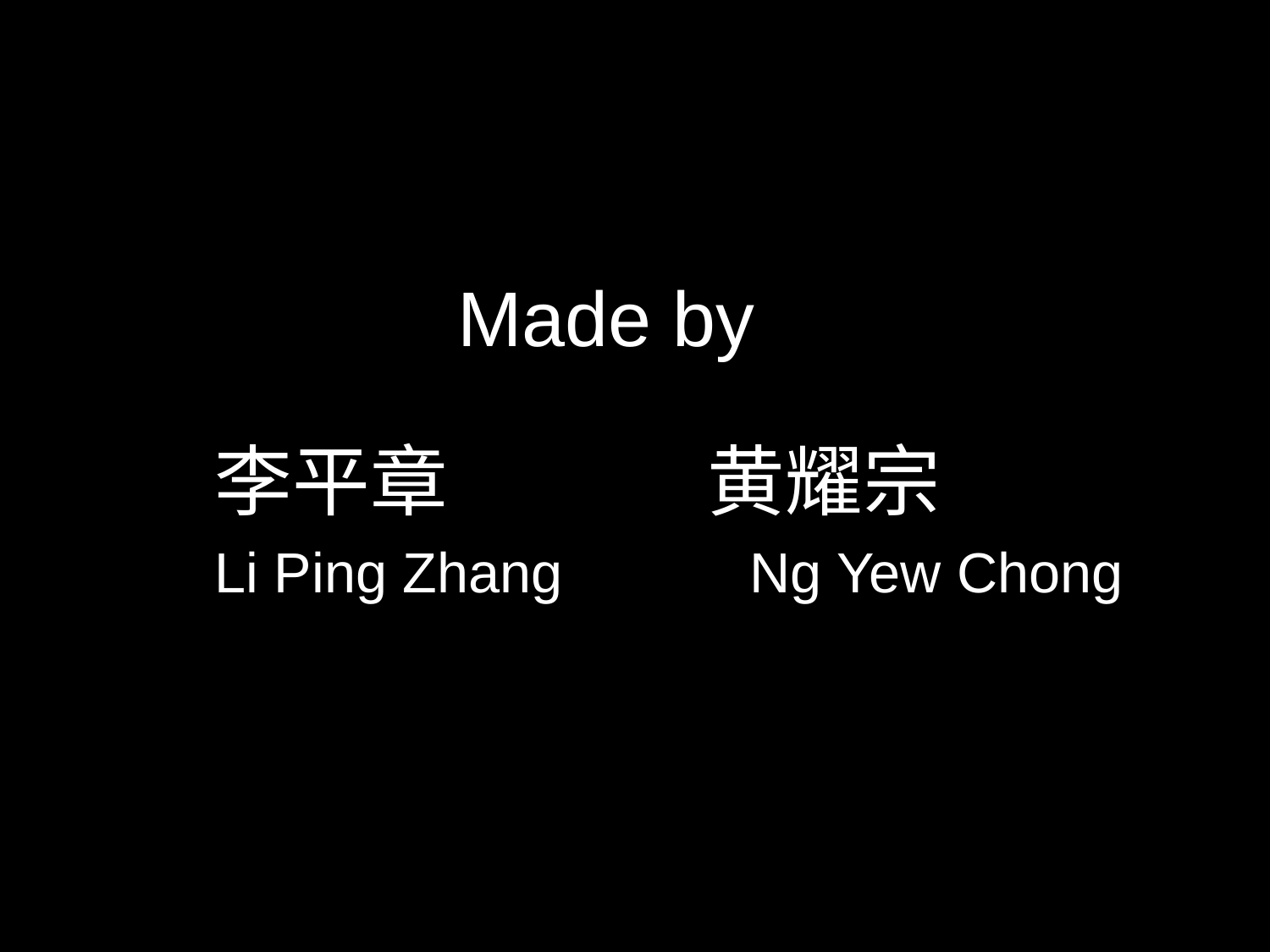

# Made by
李平章               黄耀宗
Li Ping Zhang            Ng Yew Chong